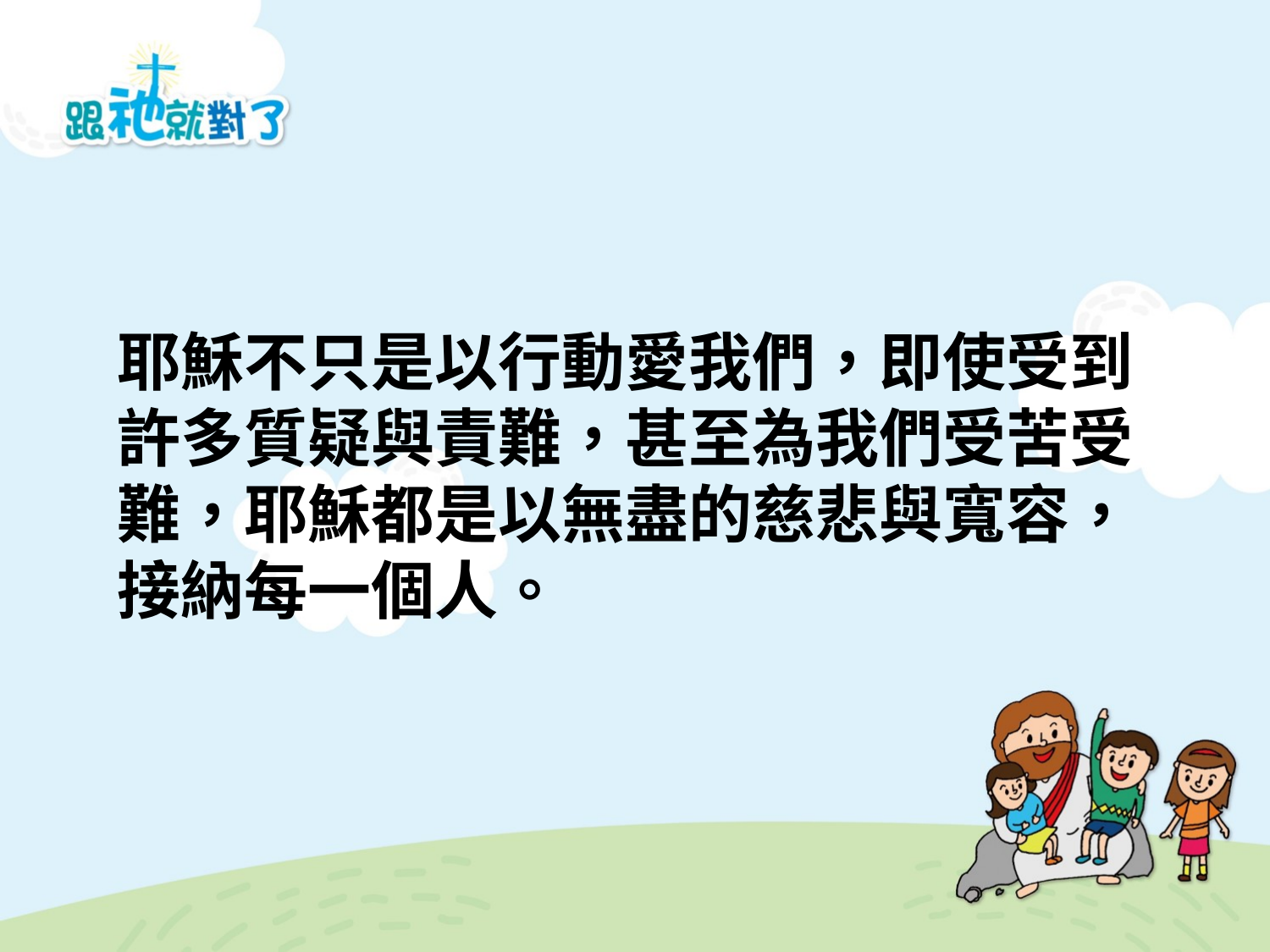

耶穌不只是以行動愛我們，即使受到許多質疑與責難，甚至為我們受苦受難，耶穌都是以無盡的慈悲與寬容，接納每一個人。